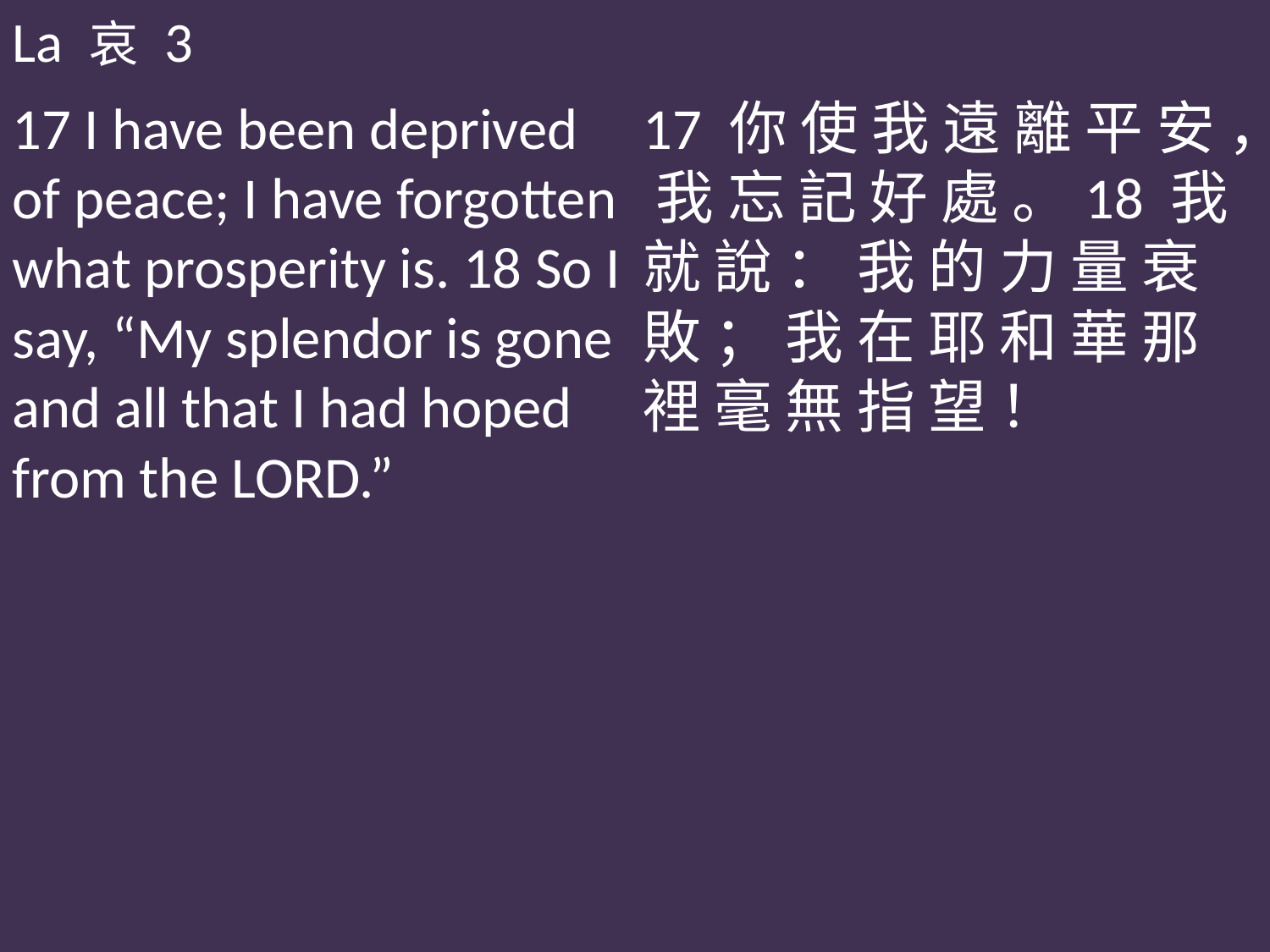

La 哀 3
17 I have been deprived of peace; I have forgotten what prosperity is. 18 So I say, “My splendor is gone and all that I had hoped from the LORD.”
17 你 使 我 遠 離 平 安 ， 我 忘 記 好 處 。18 我 就 說 ： 我 的 力 量 衰 敗 ； 我 在 耶 和 華 那 裡 毫 無 指 望 ！